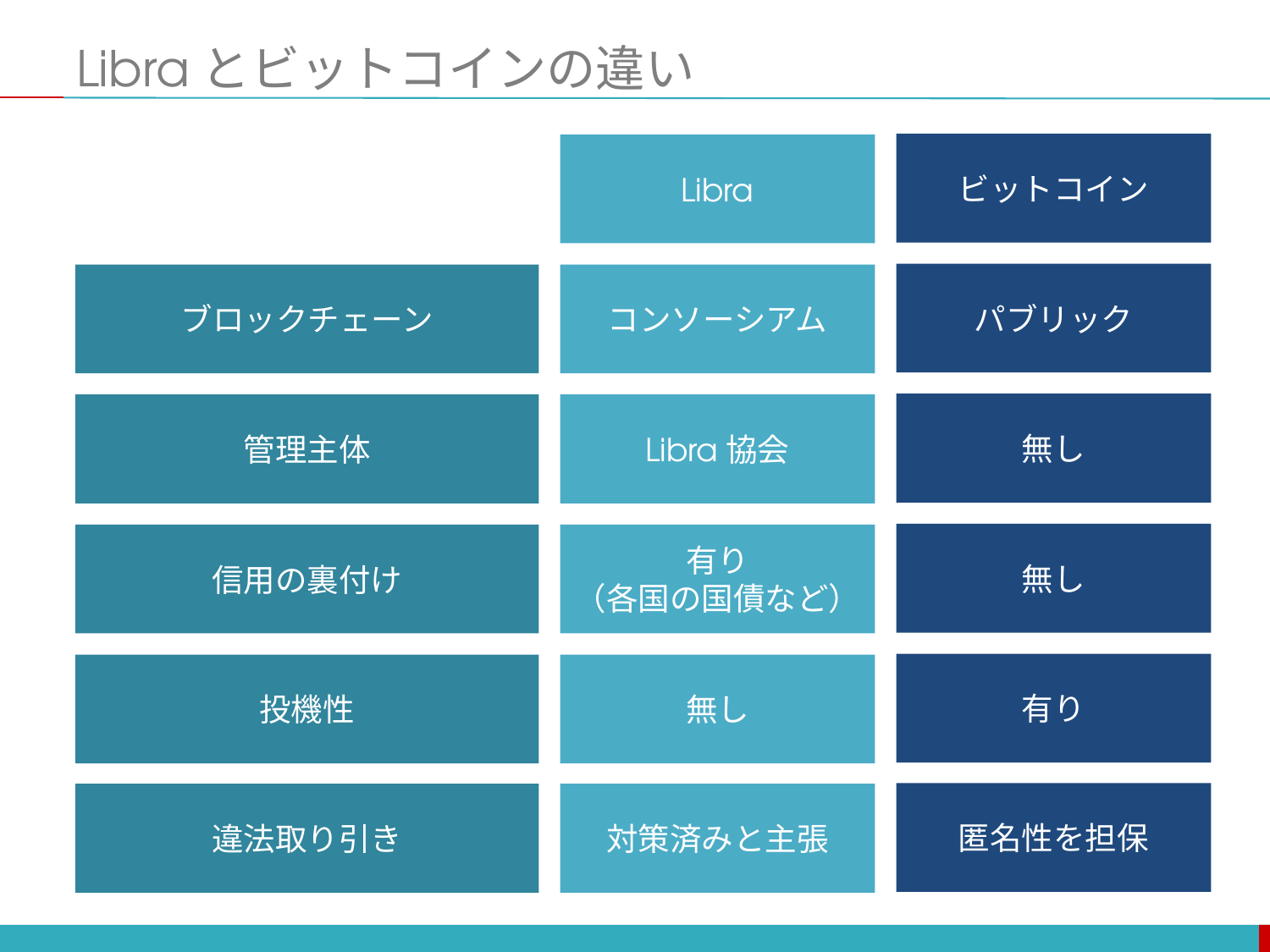

# Libraとビットコインの違い
ビットコイン
Libra
パブリック
ブロックチェーン
コンソーシアム
無し
管理主体
Libra協会
無し
信用の裏付け
有り
（各国の国債など）
有り
投機性
無し
匿名性を担保
違法取り引き
対策済みと主張